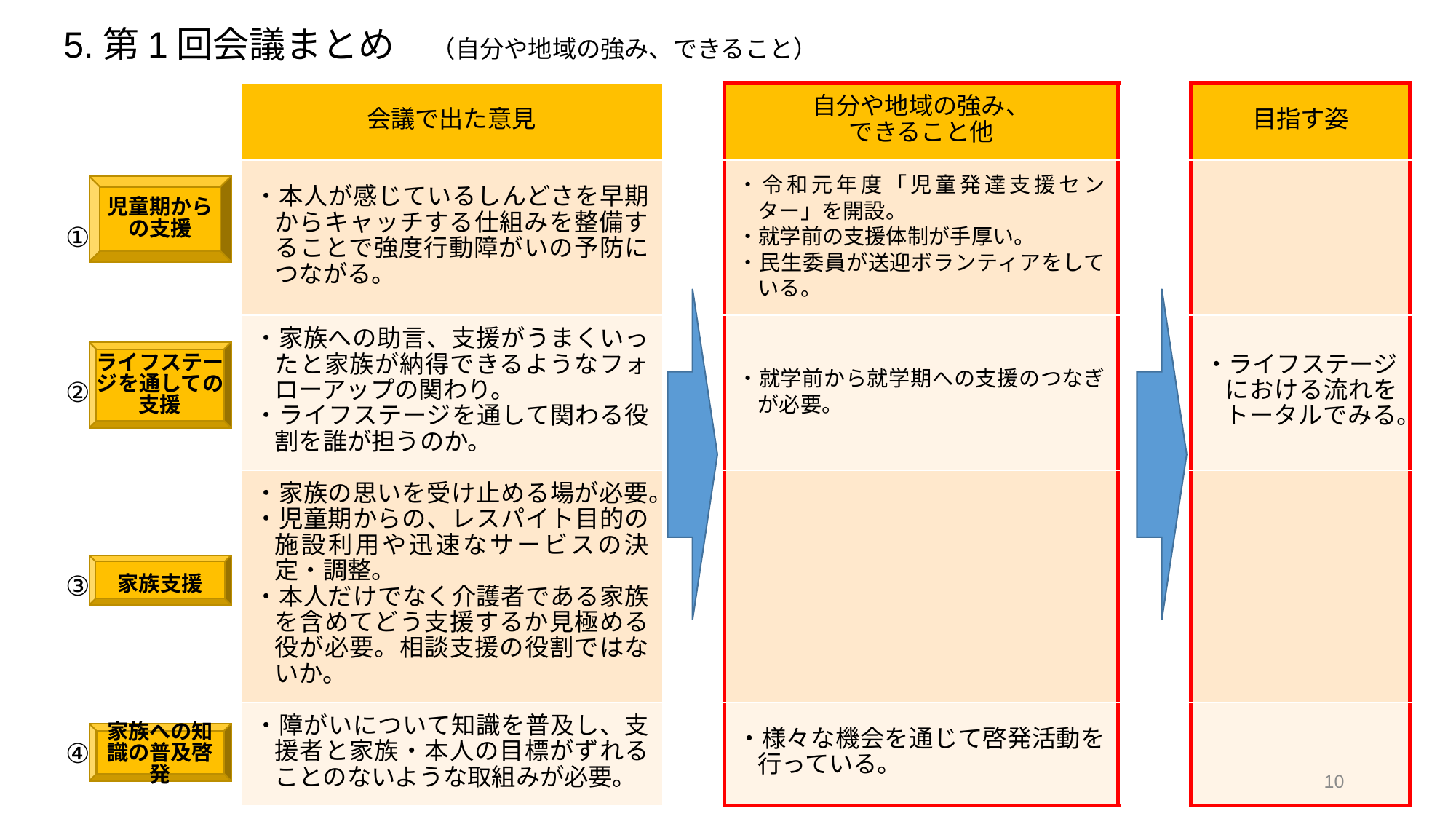

# 5.第1回会議まとめ　（自分や地域の強み、できること）
|  |  | 会議で出た意見 |  | 自分や地域の強み、 できること他 |  | 目指す姿 |
| --- | --- | --- | --- | --- | --- | --- |
| ① |  | ・本人が感じているしんどさを早期からキャッチする仕組みを整備することで強度行動障がいの予防につながる。 |  | ・令和元年度「児童発達支援センター」を開設。 ・就学前の支援体制が手厚い。 ・民生委員が送迎ボランティアをしている。 |  |  |
| ② |  | ・家族への助言、支援がうまくいったと家族が納得できるようなフォローアップの関わり。 ・ライフステージを通して関わる役割を誰が担うのか。 |  | ・就学前から就学期への支援のつなぎが必要。 |  | ・ライフステージにおける流れをトータルでみる。 |
| ③ |  | ・家族の思いを受け止める場が必要。 ・児童期からの、レスパイト目的の施設利用や迅速なサービスの決定・調整。 ・本人だけでなく介護者である家族を含めてどう支援するか見極める役が必要。相談支援の役割ではないか。 |  |  |  |  |
| ④ |  | ・障がいについて知識を普及し、支援者と家族・本人の目標がずれることのないような取組みが必要。 |  | ・様々な機会を通じて啓発活動を行っている。 |  |  |
児童期からの支援

ライフステージを通しての支援
家族支援
家族への知識の普及啓発
10